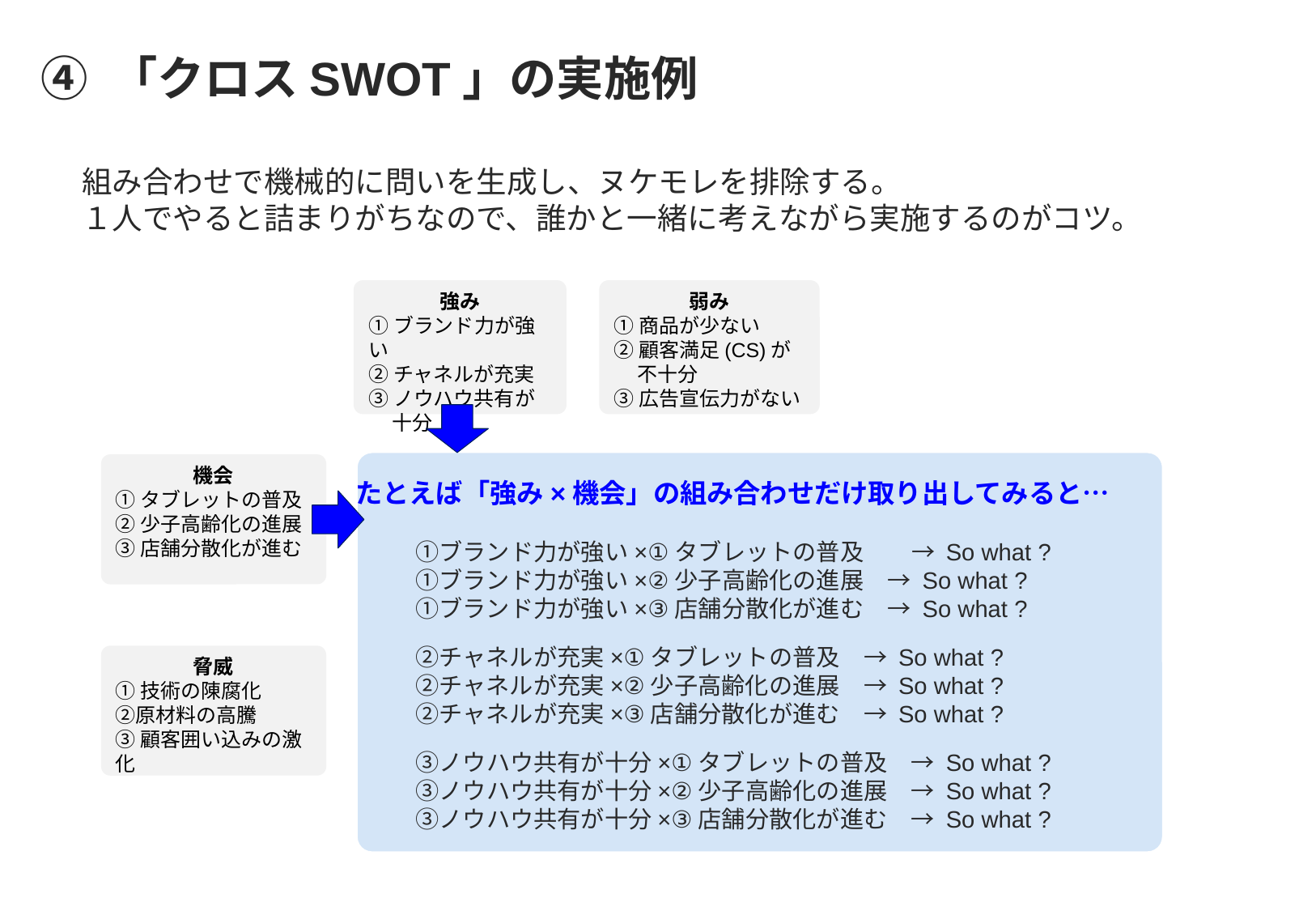

# ④ 「クロスSWOT」の実施例
組み合わせで機械的に問いを生成し、ヌケモレを排除する。
１人でやると詰まりがちなので、誰かと一緒に考えながら実施するのがコツ。
強み
①ブランド力が強い
②チャネルが充実
③ノウハウ共有が十分

弱み
①商品が少ない
②顧客満足(CS)が  不十分
③広告宣伝力がない

機会
①タブレットの普及
②少子高齢化の進展
③店舗分散化が進む

たとえば「強み×機会」の組み合わせだけ取り出してみると…

　①ブランド力が強い×①タブレットの普及　　→ So what ?
　①ブランド力が強い×②少子高齢化の進展　→ So what ?
　①ブランド力が強い×③店舗分散化が進む　→ So what ?

　②チャネルが充実×①タブレットの普及　→ So what ?
　②チャネルが充実×②少子高齢化の進展　→ So what ?
　②チャネルが充実×③店舗分散化が進む　→ So what ?

　③ノウハウ共有が十分×①タブレットの普及　→ So what ?
　③ノウハウ共有が十分×②少子高齢化の進展　→ So what ?
　③ノウハウ共有が十分×③店舗分散化が進む　→ So what ?

脅威
①技術の陳腐化
②原材料の高騰
③顧客囲い込みの激化